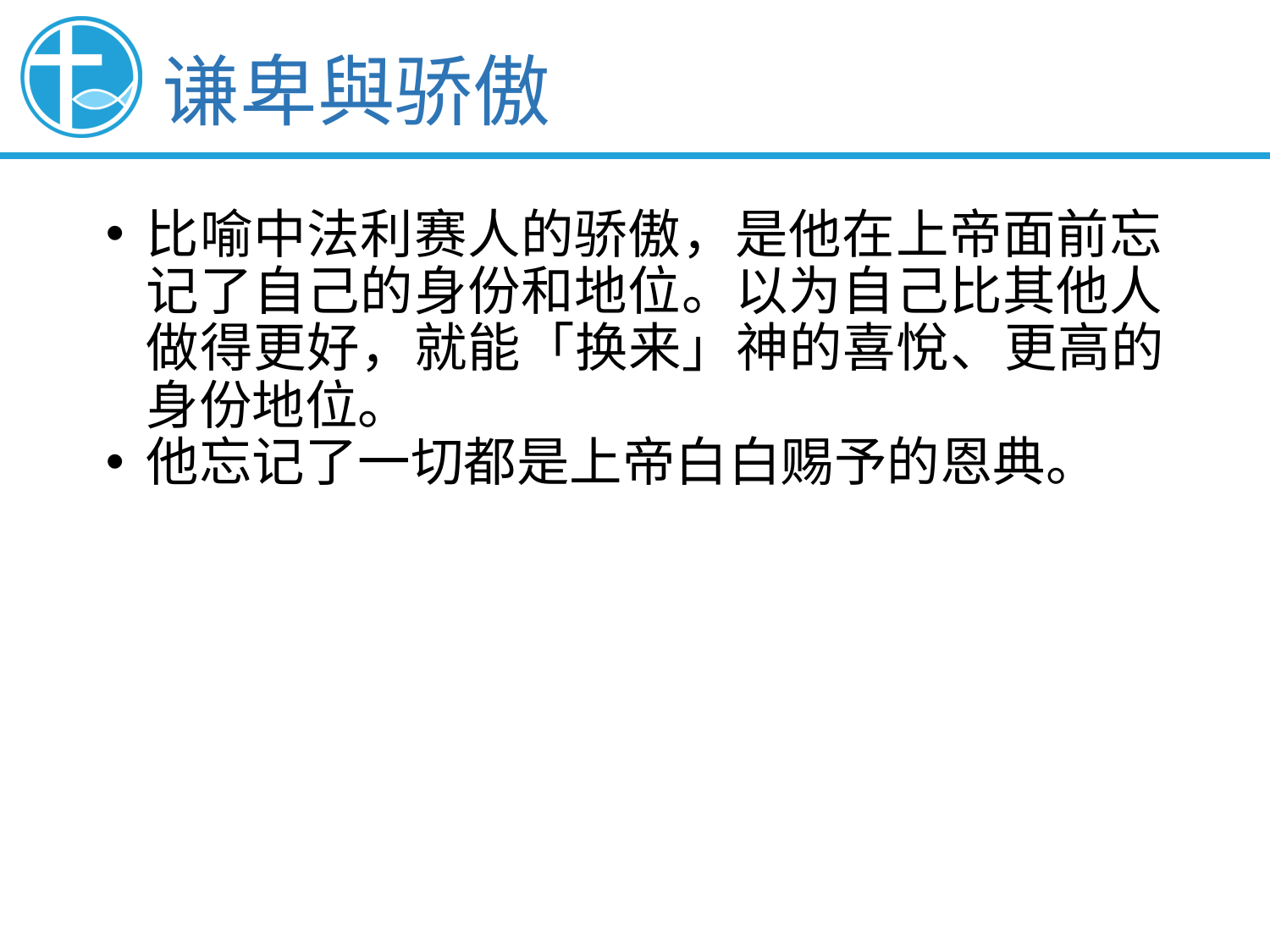

谦卑與骄傲
比喻中法利赛人的骄傲，是他在上帝面前忘记了自己的身份和地位。以为自己比其他人做得更好，就能「换来」神的喜悅、更高的身份地位。
他忘记了一切都是上帝白白赐予的恩典。